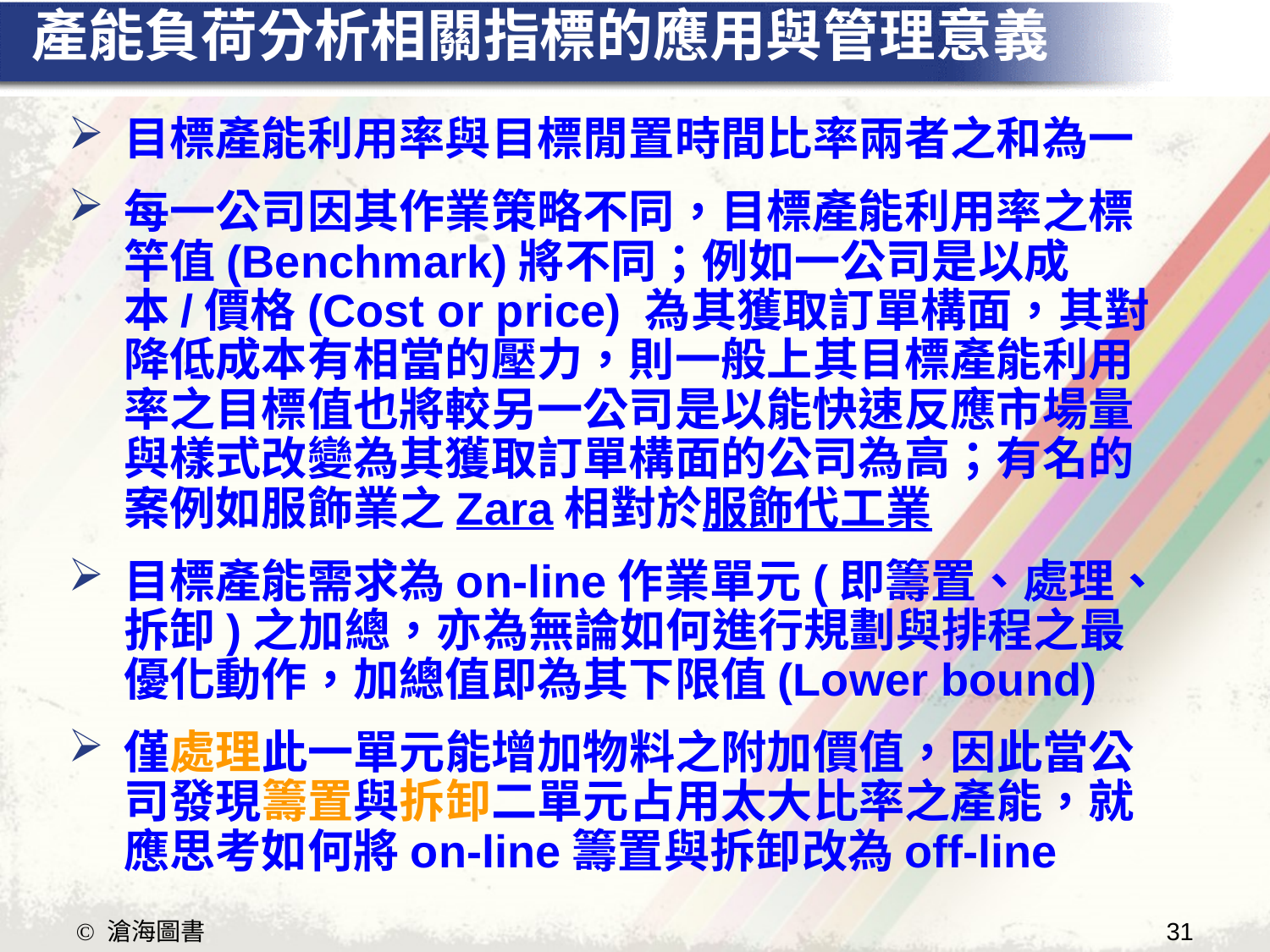

# 產能負荷分析相關指標的應用與管理意義
目標產能利用率與目標閒置時間比率兩者之和為一
每一公司因其作業策略不同，目標產能利用率之標竿值(Benchmark)將不同；例如一公司是以成本/價格(Cost or price) 為其獲取訂單構面，其對降低成本有相當的壓力，則一般上其目標產能利用率之目標值也將較另一公司是以能快速反應市場量與樣式改變為其獲取訂單構面的公司為高；有名的案例如服飾業之Zara相對於服飾代工業
目標產能需求為on-line作業單元(即籌置、處理、拆卸)之加總，亦為無論如何進行規劃與排程之最優化動作，加總值即為其下限值(Lower bound)
僅處理此一單元能增加物料之附加價值，因此當公司發現籌置與拆卸二單元占用太大比率之產能，就應思考如何將on-line籌置與拆卸改為off-line
31